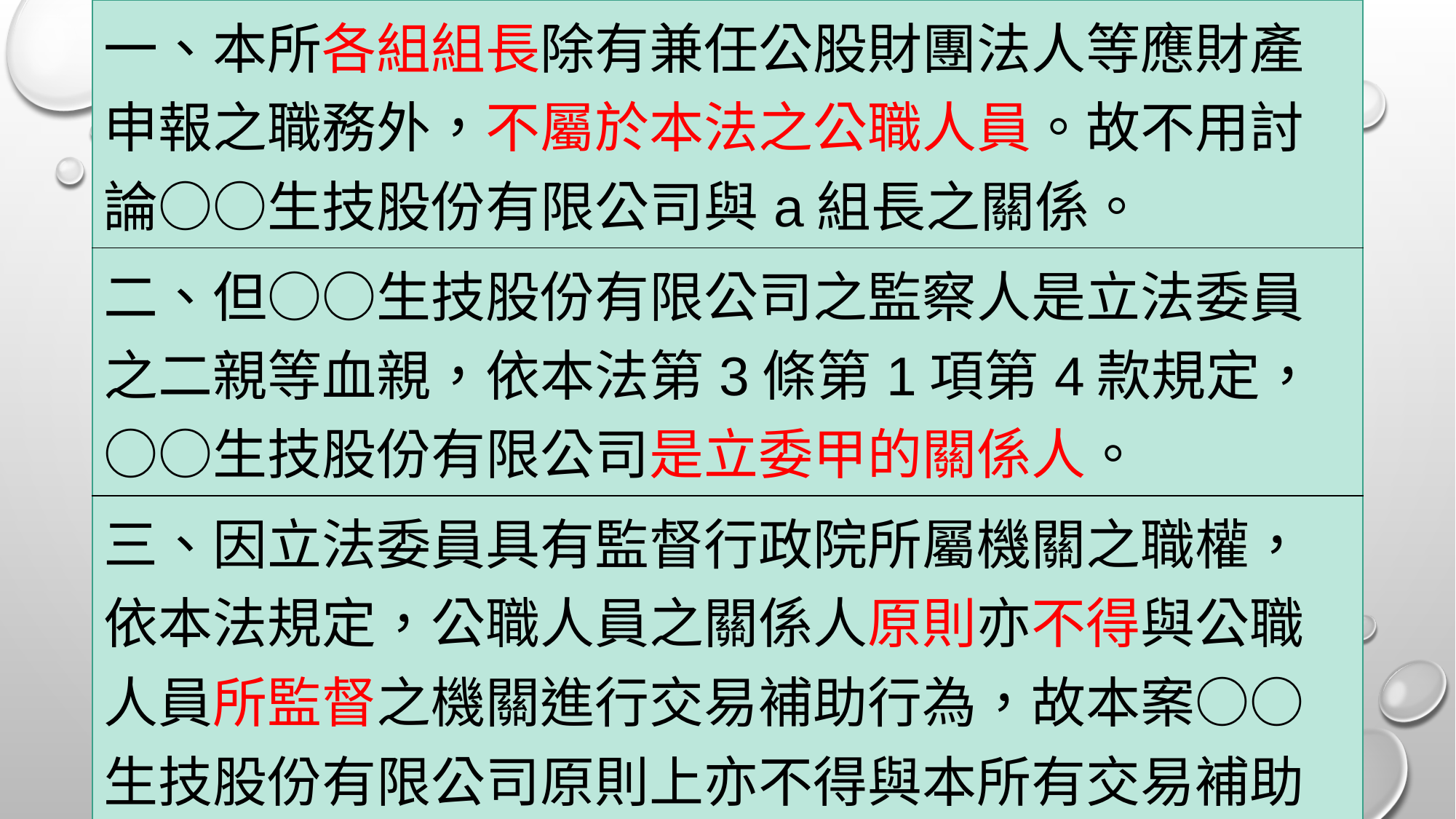

| 一、本所各組組長除有兼任公股財團法人等應財產申報之職務外，不屬於本法之公職人員。故不用討論○○生技股份有限公司與a組長之關係。 |
| --- |
| 二、但○○生技股份有限公司之監察人是立法委員之二親等血親，依本法第3條第1項第4款規定，○○生技股份有限公司是立委甲的關係人。 |
| 三、因立法委員具有監督行政院所屬機關之職權，依本法規定，公職人員之關係人原則亦不得與公職人員所監督之機關進行交易補助行為，故本案○○生技股份有限公司原則上亦不得與本所有交易補助行為。 |
#